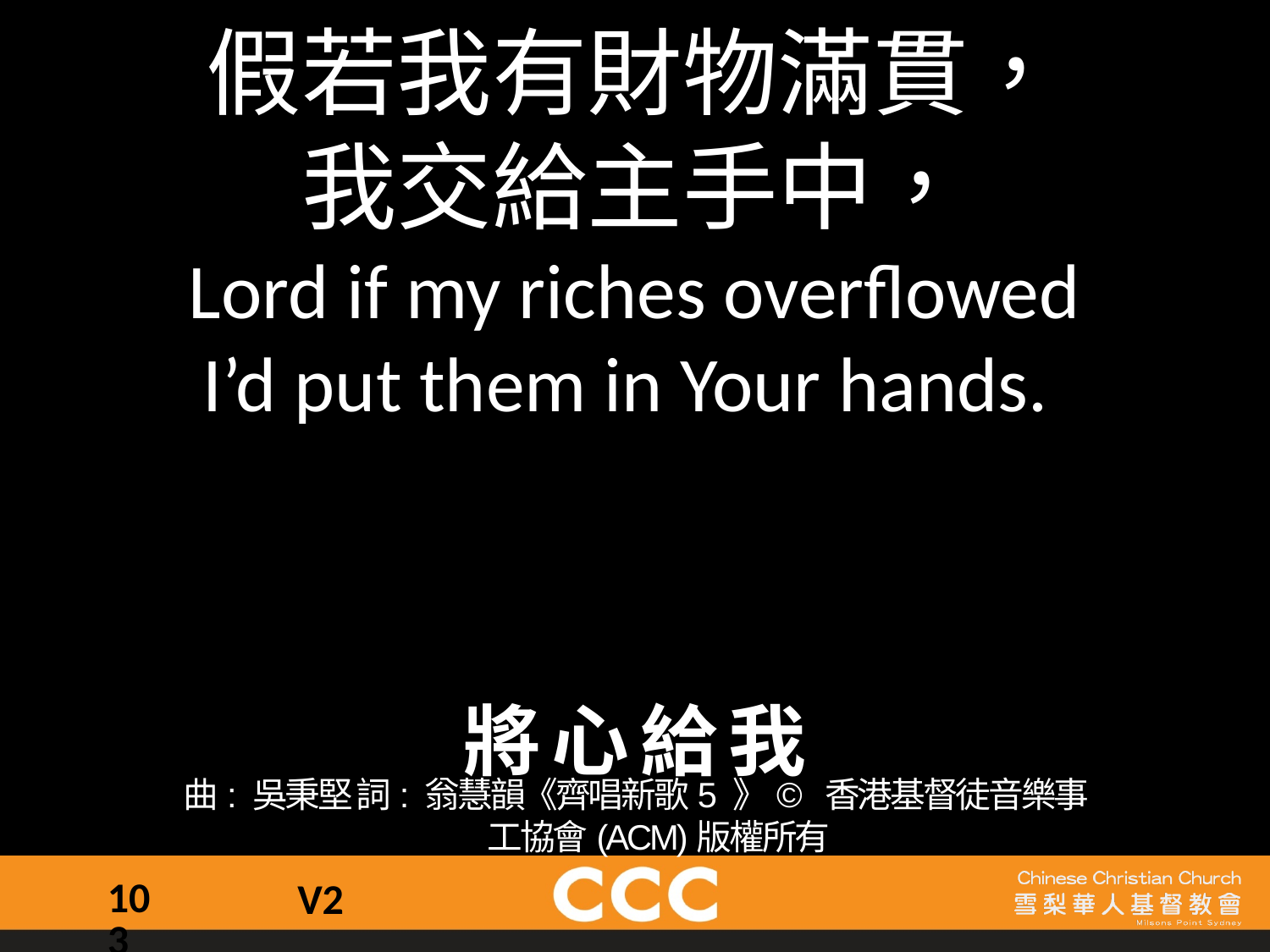

假若我有財物滿貫，
我交給主手中，
Lord if my riches overflowed
I’d put them in Your hands.

將心給我
曲: 吳秉堅 詞: 翁慧韻《齊唱新歌5 》©  香港基督徒音樂事工協會(ACM)版權所有
103
V2